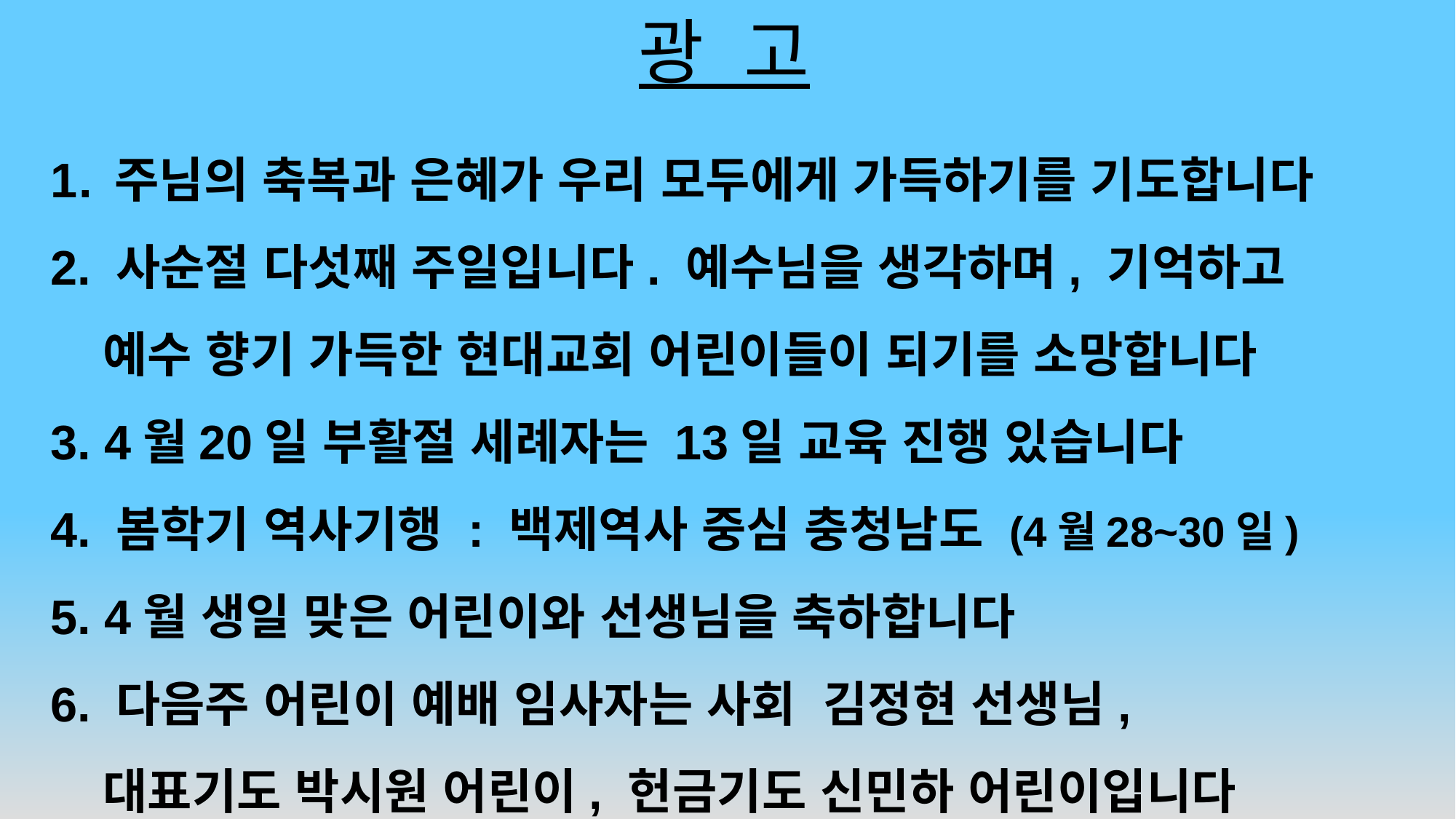

# 광  고
주님의 축복과 은혜가 우리 모두에게 가득하기를 기도합니다
2. 사순절 다섯째 주일입니다. 예수님을 생각하며, 기억하고
   예수 향기 가득한 현대교회 어린이들이 되기를 소망합니다
3. 4월20일 부활절 세례자는 13일 교육 진행 있습니다
4. 봄학기 역사기행 : 백제역사 중심 충청남도 (4월28~30일)
5. 4월 생일 맞은 어린이와 선생님을 축하합니다
6. 다음주 어린이 예배 임사자는 사회  김정현 선생님,
   대표기도 박시원 어린이, 헌금기도 신민하 어린이입니다